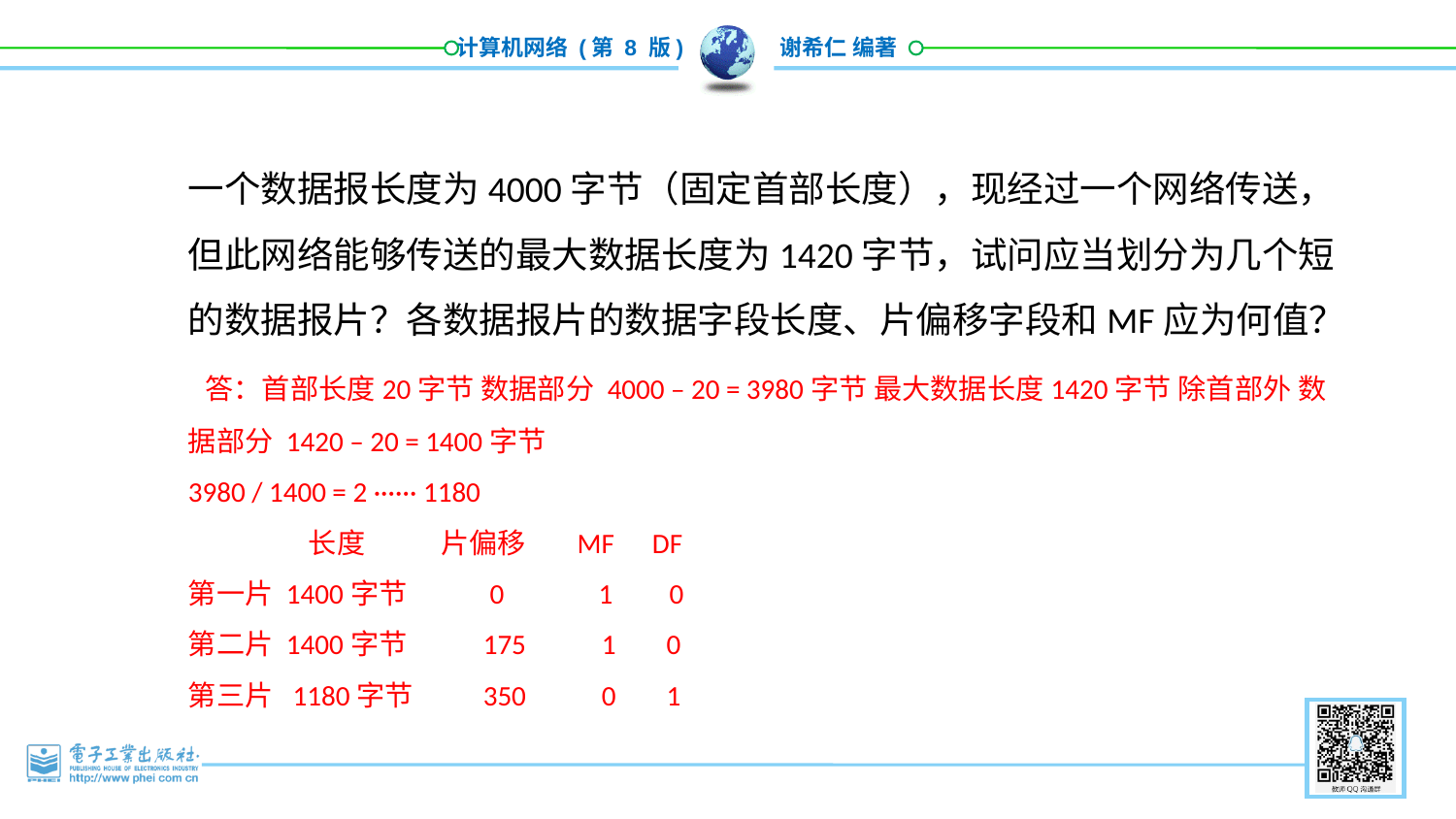

一个数据报长度为4000字节（固定首部长度），现经过一个网络传送，但此网络能够传送的最大数据长度为1420字节，试问应当划分为几个短的数据报片？各数据报片的数据字段长度、片偏移字段和MF应为何值？
 答：首部长度20字节 数据部分 4000 – 20 = 3980字节 最大数据长度1420字节 除首部外 数据部分 1420 – 20 = 1400字节
3980 / 1400 = 2 ······ 1180
                  长度            片偏移       MF      DF
第一片 1400字节            0               1         0
第二片 1400字节           175            1        0
第三片  1180字节          350            0        1